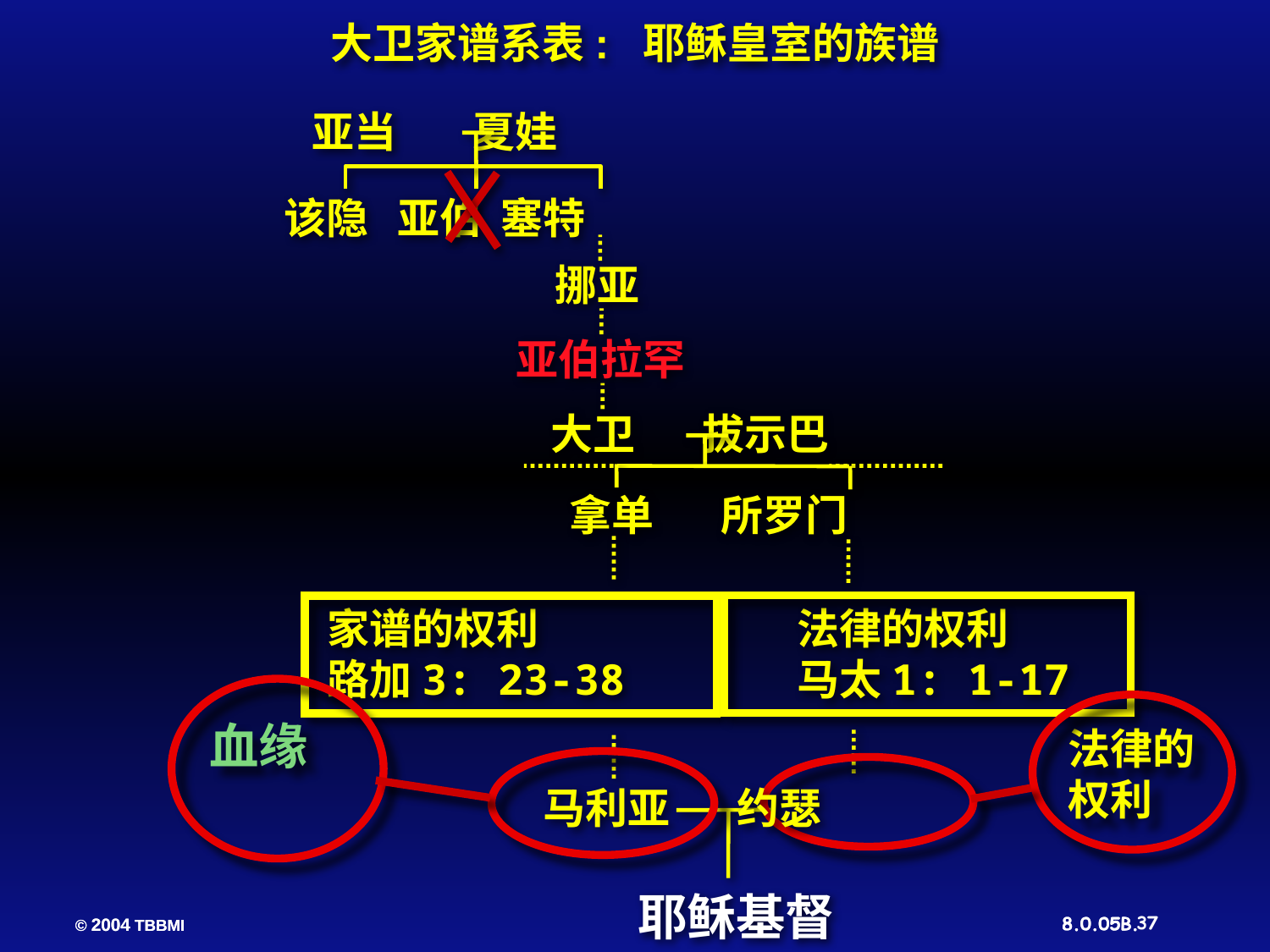

大卫家谱系表:  耶稣皇室的族谱

亚当        夏娃

该隐   亚伯  塞特

 挪亚

  亚伯拉罕

 大卫       拔示巴

     拿单       所罗门

家谱的权利
路加3: 23-38
法律的权利
马太1: 1-17

法律的
权利

血缘
马利亚       约瑟

耶稣基督

37